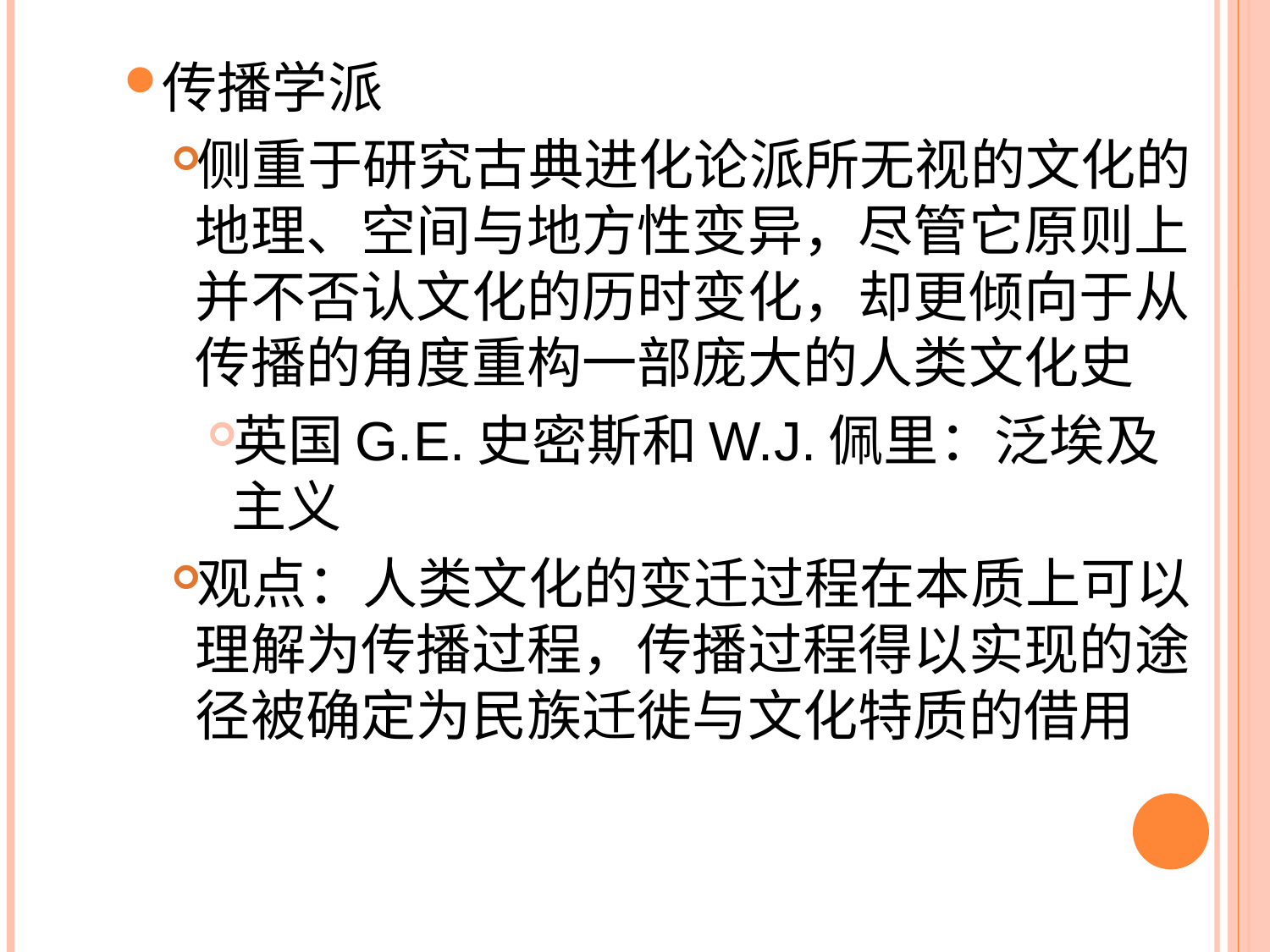

传播学派
侧重于研究古典进化论派所无视的文化的地理、空间与地方性变异，尽管它原则上并不否认文化的历时变化，却更倾向于从传播的角度重构一部庞大的人类文化史
英国G.E.史密斯和W.J.佩里：泛埃及主义
观点：人类文化的变迁过程在本质上可以理解为传播过程，传播过程得以实现的途径被确定为民族迁徙与文化特质的借用